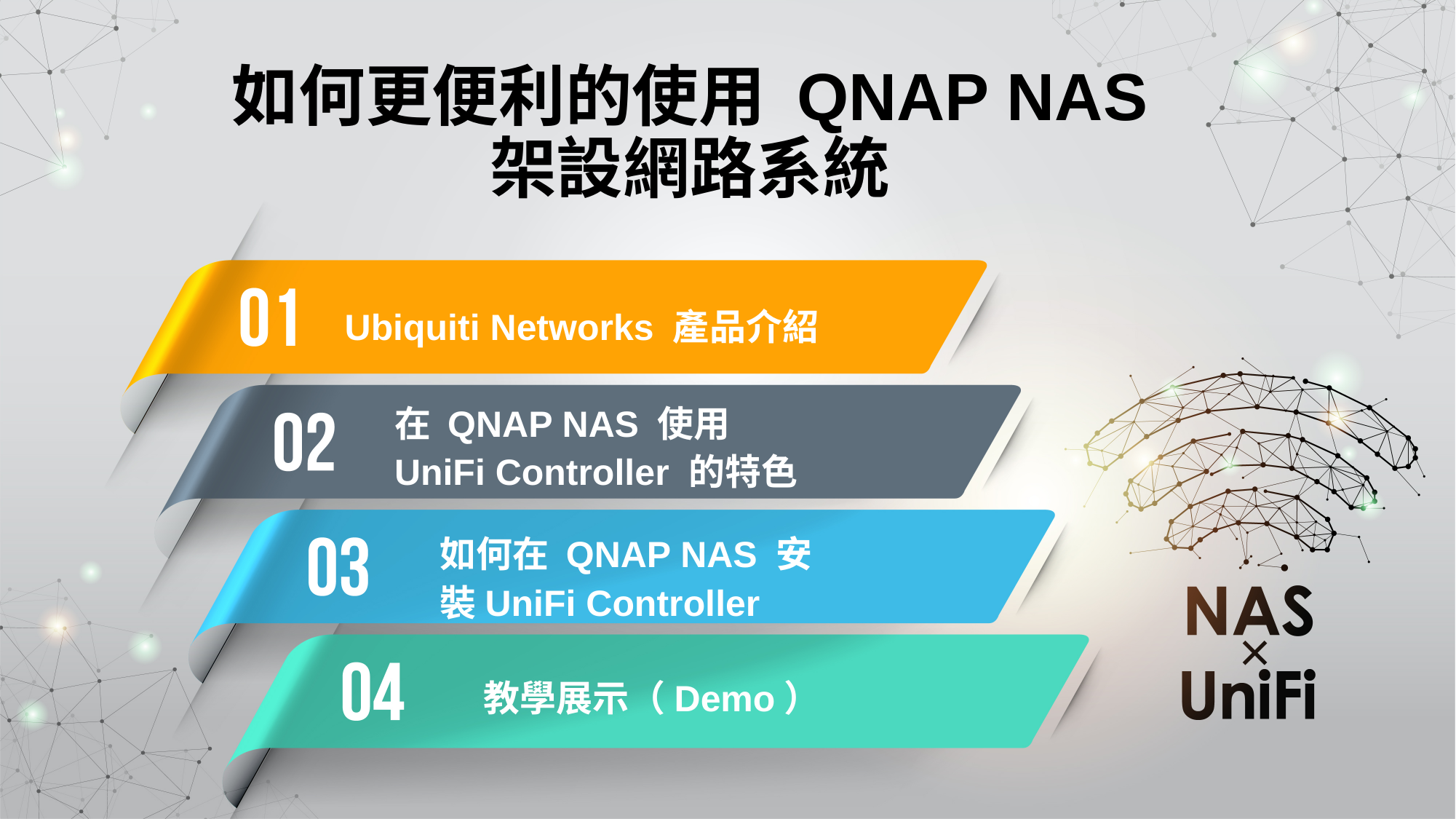

如何更便利的使用 QNAP NAS
架設網路系統
Ubiquiti Networks 產品介紹
在 QNAP NAS 使用
UniFi Controller 的特色
如何在 QNAP NAS 安裝UniFi Controller
教學展示（Demo）